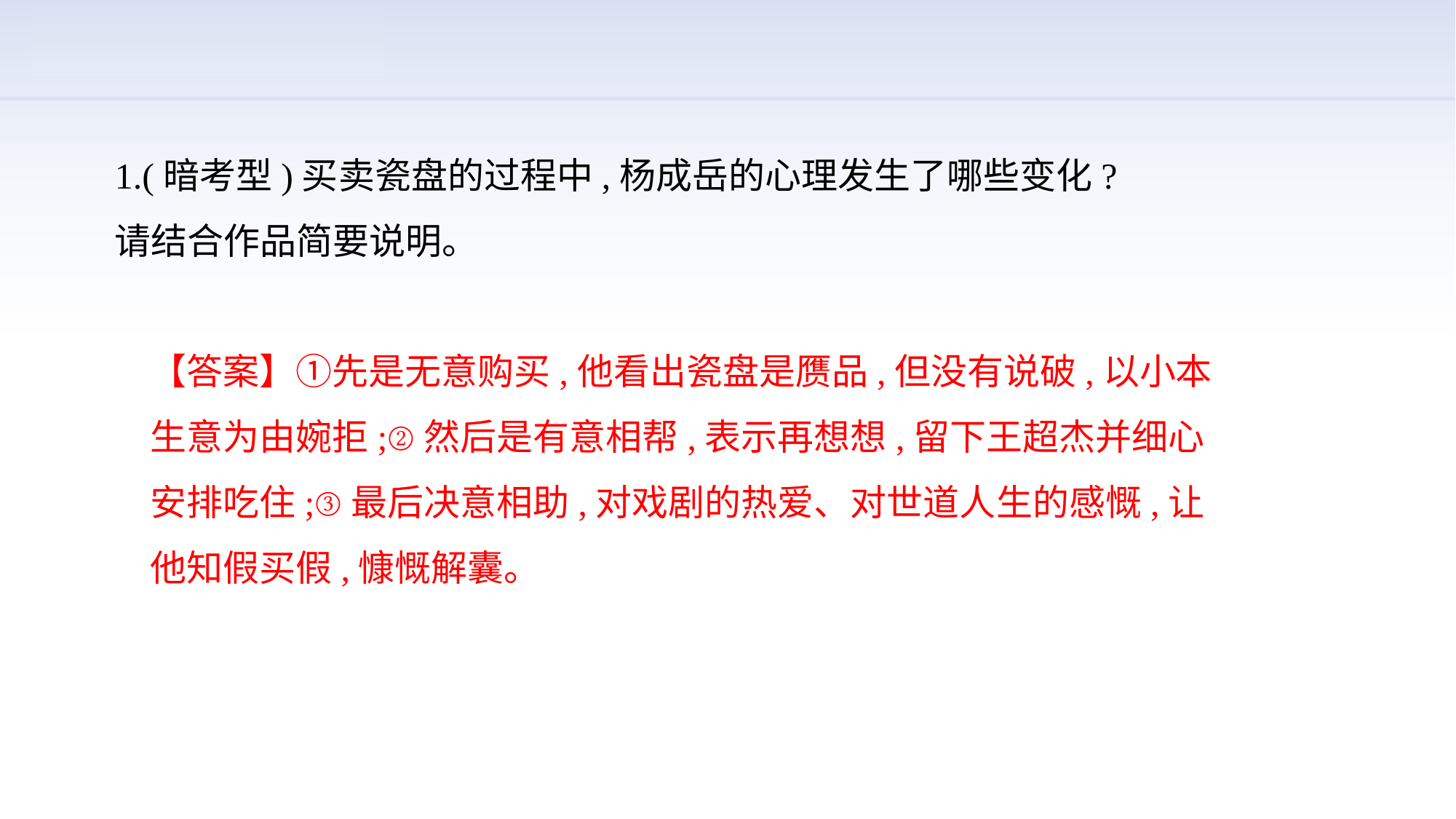

1.(暗考型)买卖瓷盘的过程中,杨成岳的心理发生了哪些变化?请结合作品简要说明。
【答案】①先是无意购买,他看出瓷盘是赝品,但没有说破,以小本生意为由婉拒;②然后是有意相帮,表示再想想,留下王超杰并细心安排吃住;③最后决意相助,对戏剧的热爱、对世道人生的感慨,让他知假买假,慷慨解囊。